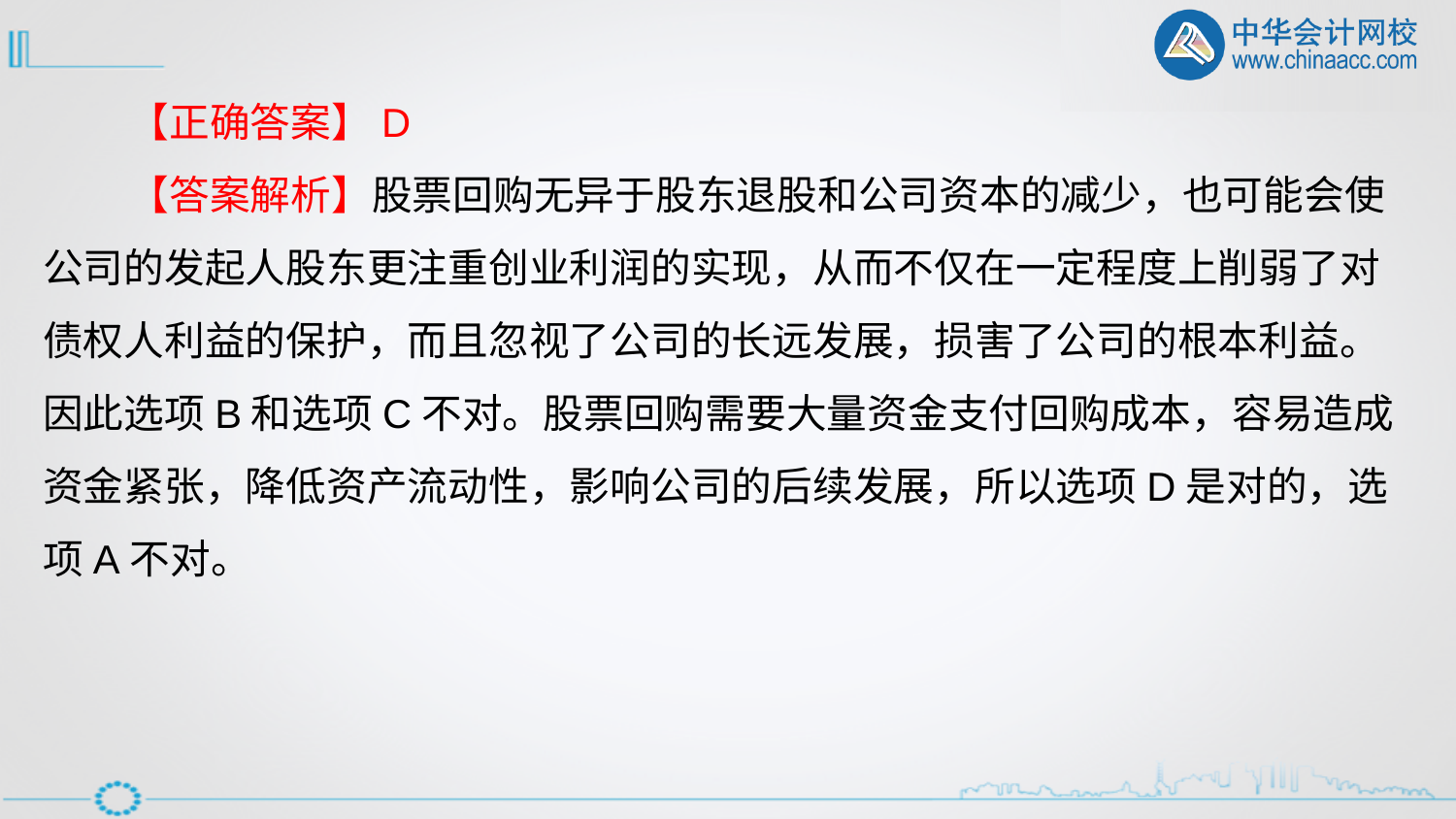

【正确答案】D
【答案解析】股票回购无异于股东退股和公司资本的减少，也可能会使公司的发起人股东更注重创业利润的实现，从而不仅在一定程度上削弱了对债权人利益的保护，而且忽视了公司的长远发展，损害了公司的根本利益。因此选项B和选项C不对。股票回购需要大量资金支付回购成本，容易造成资金紧张，降低资产流动性，影响公司的后续发展，所以选项D是对的，选项A不对。